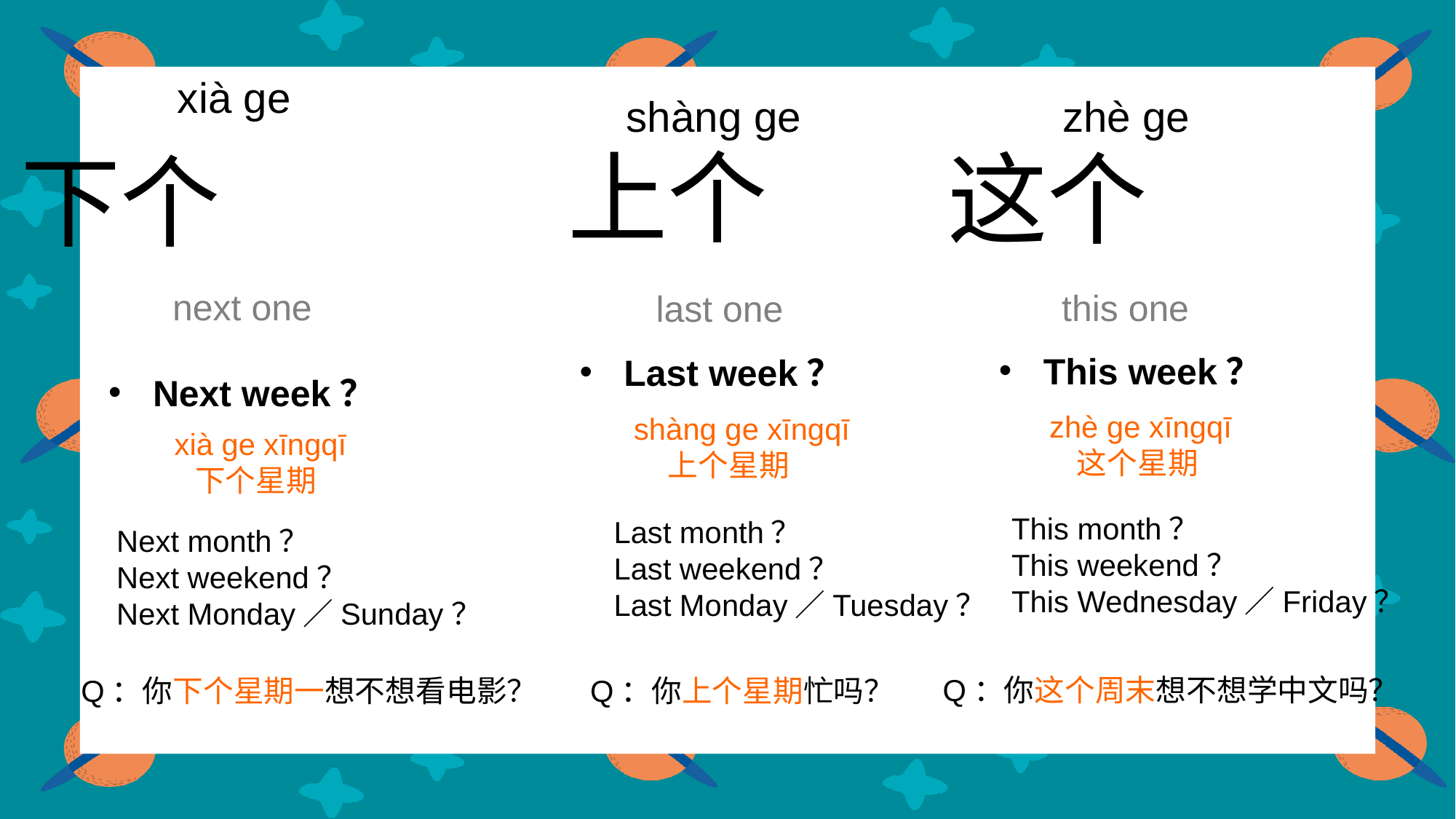

xià ge
zhè ge
     shàng ge
         上个

         这个

         下个

next one
this one
last one
 This week？
 Last week？
 Next week？
zhè ge xīngqī
   这个星期
shàng ge xīngqī
    上个星期
xià ge xīngqī
  下个星期
This month？
This weekend？
This Wednesday／Friday？

Last month？
Last weekend？
Last Monday／Tuesday？

Next month？
Next weekend？
Next Monday／Sunday？

Q：你这个周末想不想学中文吗？
Q：你上个星期忙吗？
Q：你下个星期一想不想看电影？